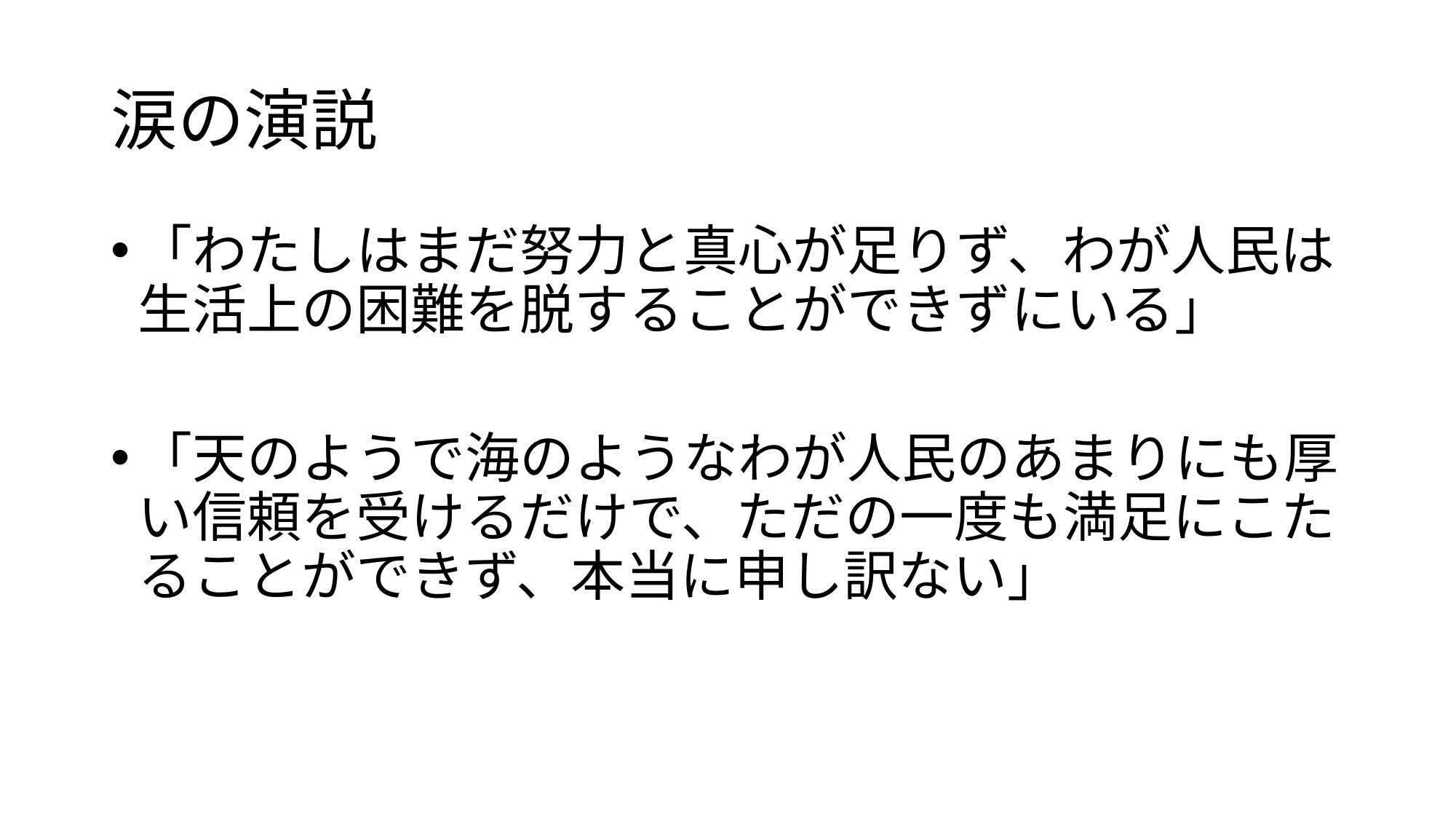

# 涙の演説
「わたしはまだ努力と真心が足りず、わが人民は生活上の困難を脱することができずにいる」

「天のようで海のようなわが人民のあまりにも厚い信頼を受けるだけで、ただの一度も満足にこたることができず、本当に申し訳ない」